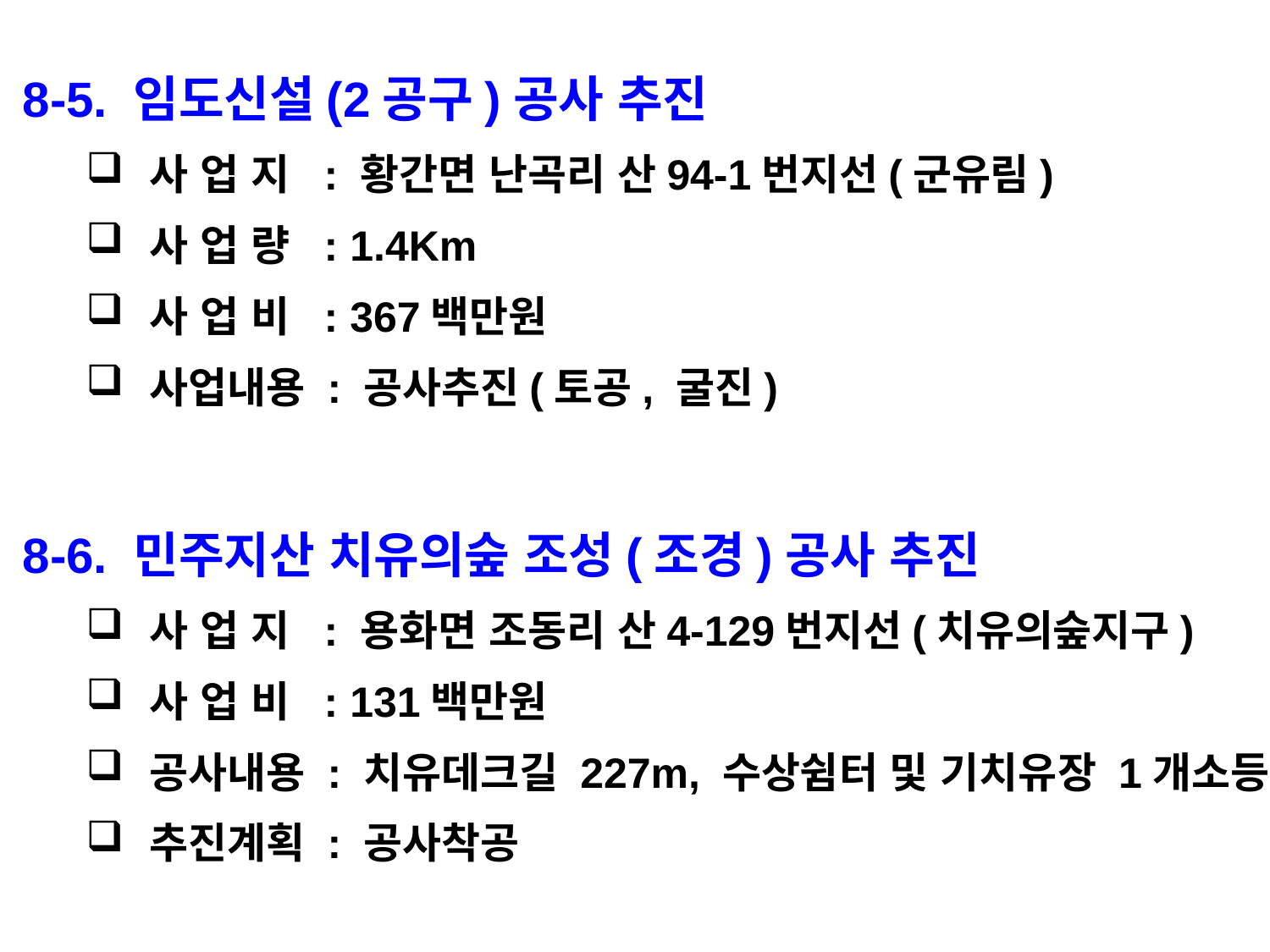

8-5. 임도신설(2공구)공사 추진
사 업 지  : 황간면 난곡리 산94-1번지선(군유림)
사 업 량  : 1.4Km
사 업 비  : 367백만원
사업내용 : 공사추진(토공, 굴진)
8-6. 민주지산 치유의숲 조성(조경)공사 추진
사 업 지  : 용화면 조동리 산4-129번지선(치유의숲지구)
사 업 비  : 131백만원
공사내용 : 치유데크길 227m, 수상쉼터 및 기치유장 1개소등
추진계획 : 공사착공